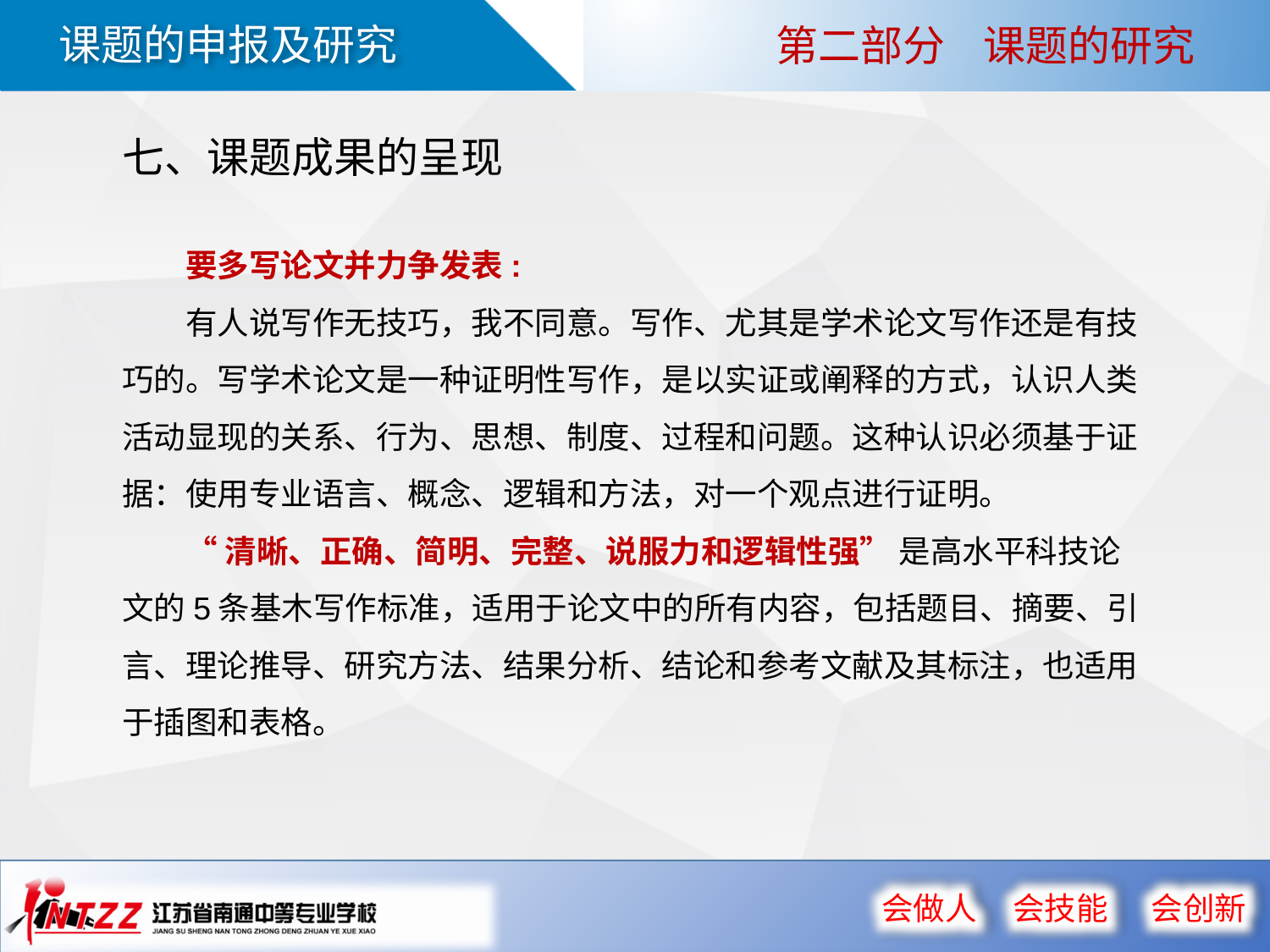

第二部分    课题的研究
七、课题成果的呈现
要多写论文并力争发表:
有人说写作无技巧，我不同意。写作、尤其是学术论文写作还是有技巧的。写学术论文是一种证明性写作，是以实证或阐释的方式，认识人类活动显现的关系、行为、思想、制度、过程和问题。这种认识必须基于证据：使用专业语言、概念、逻辑和方法，对一个观点进行证明。
“清晰、正确、简明、完整、说服力和逻辑性强” 是高水平科技论文的5条基木写作标准，适用于论文中的所有内容，包括题目、摘要、引言、理论推导、研究方法、结果分析、结论和参考文献及其标注，也适用于插图和表格。